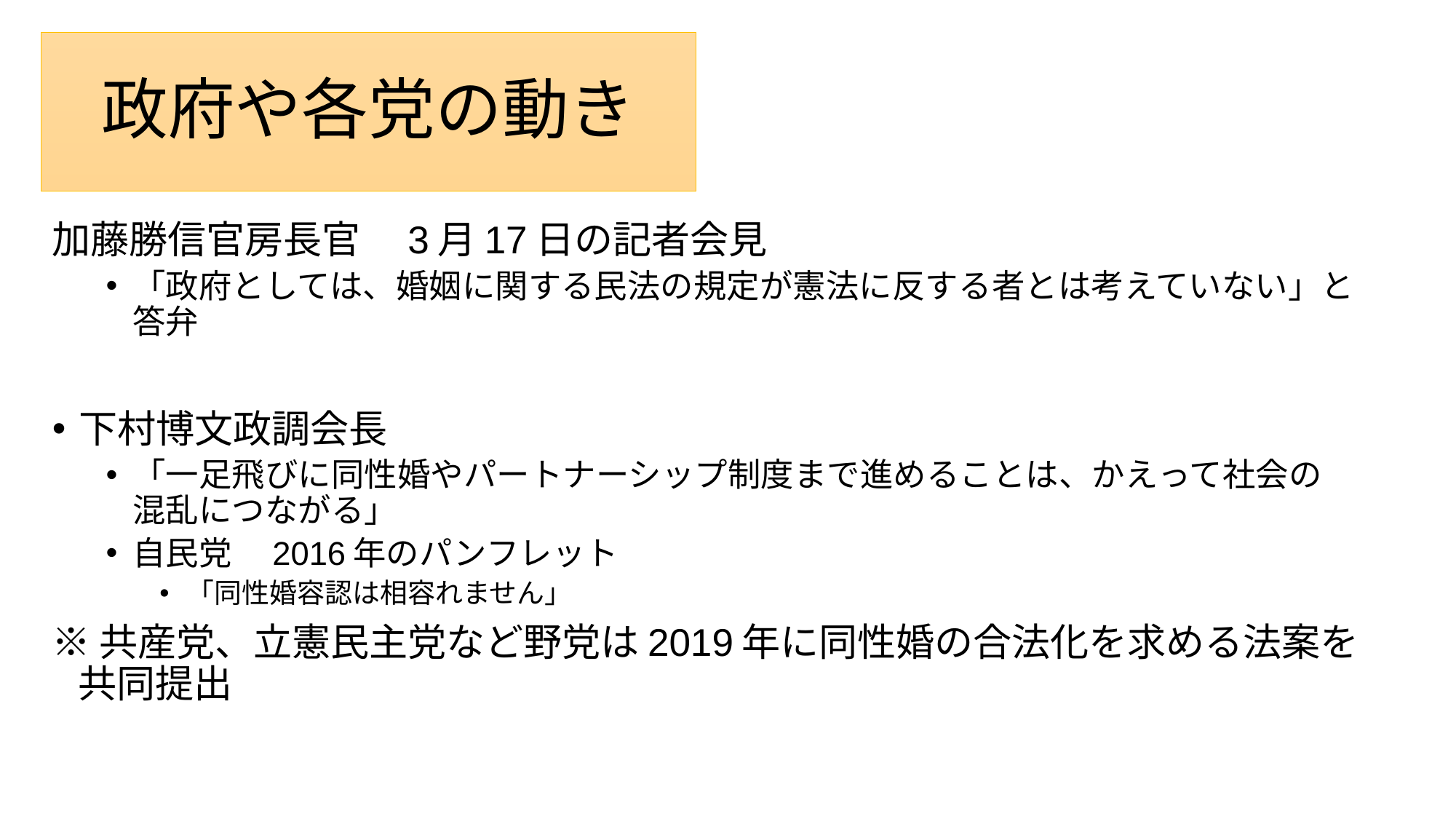

# 政府や各党の動き
加藤勝信官房長官　3月17日の記者会見
「政府としては、婚姻に関する民法の規定が憲法に反する者とは考えていない」と
答弁

下村博文政調会長
「一足飛びに同性婚やパートナーシップ制度まで進めることは、かえって社会の
混乱につながる」
自民党　2016年のパンフレット
「同性婚容認は相容れません」
※共産党、立憲民主党など野党は2019年に同性婚の合法化を求める法案を
   共同提出